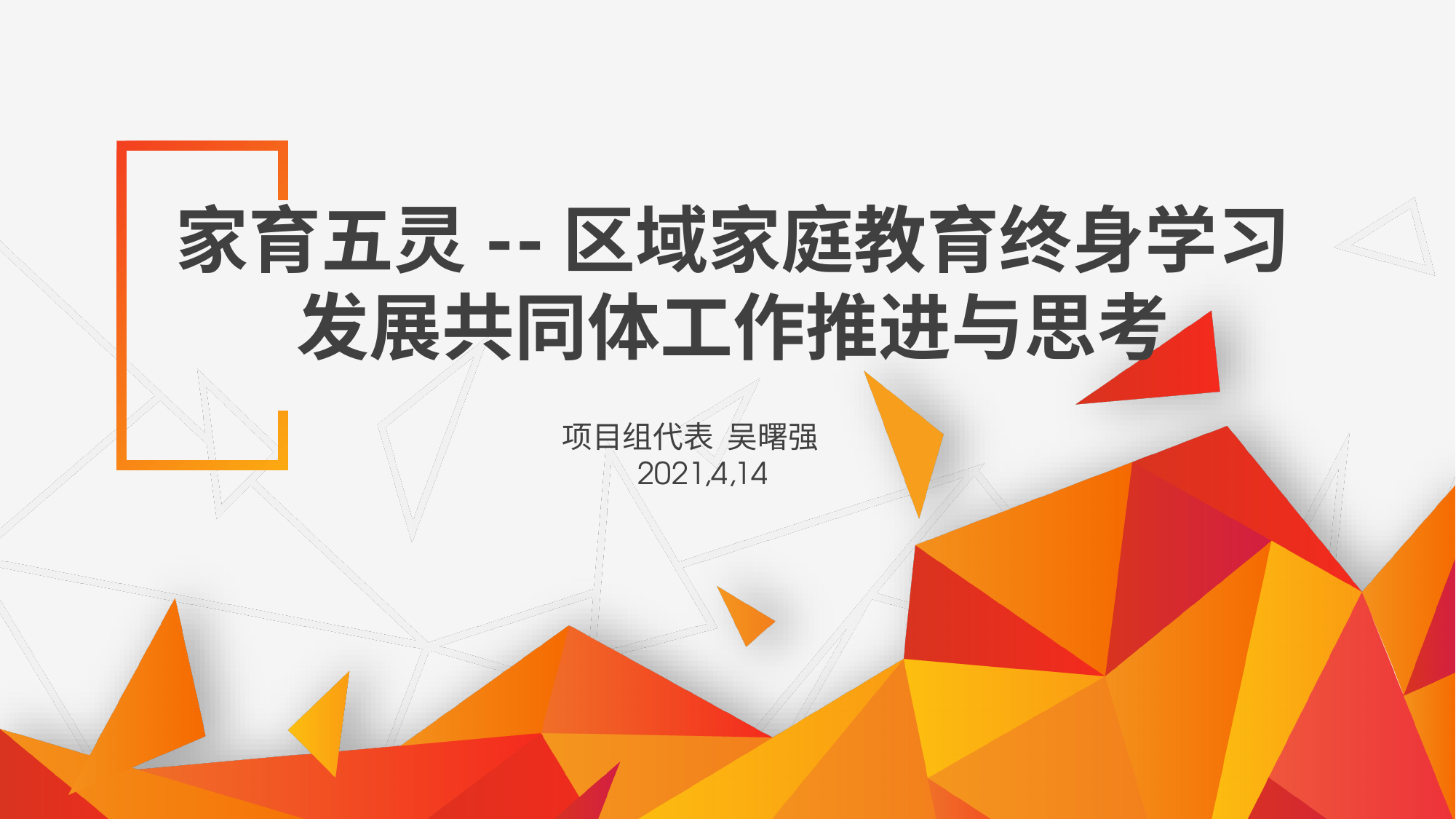

家育五灵--区域家庭教育终身学习发展共同体工作推进与思考
          项目组代表  吴曙强
            2021,4,14